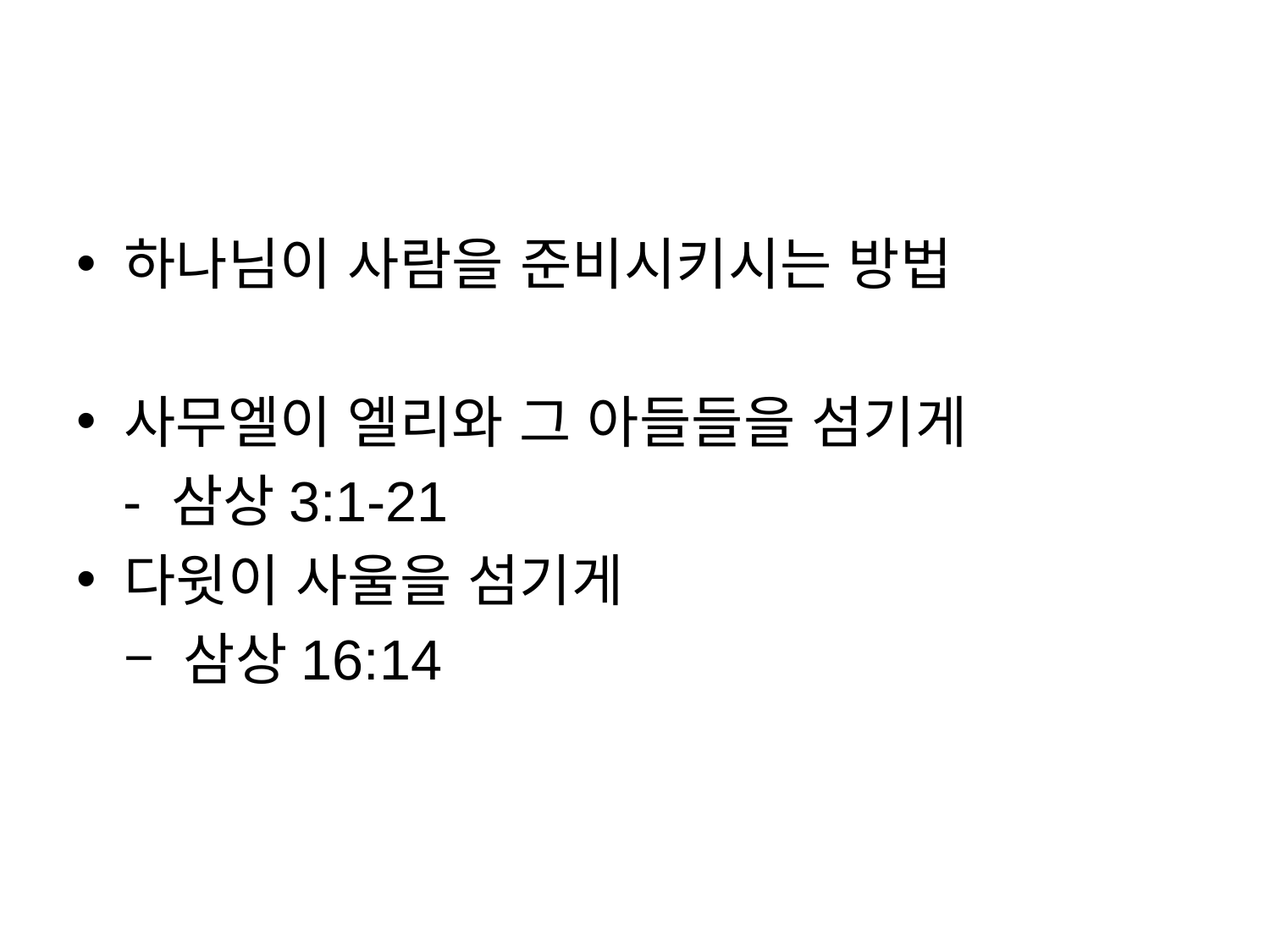

#
하나님이 사람을 준비시키시는 방법

사무엘이 엘리와 그 아들들을 섬기게
   - 삼상3:1-21
다윗이 사울을 섬기게
   – 삼상16:14